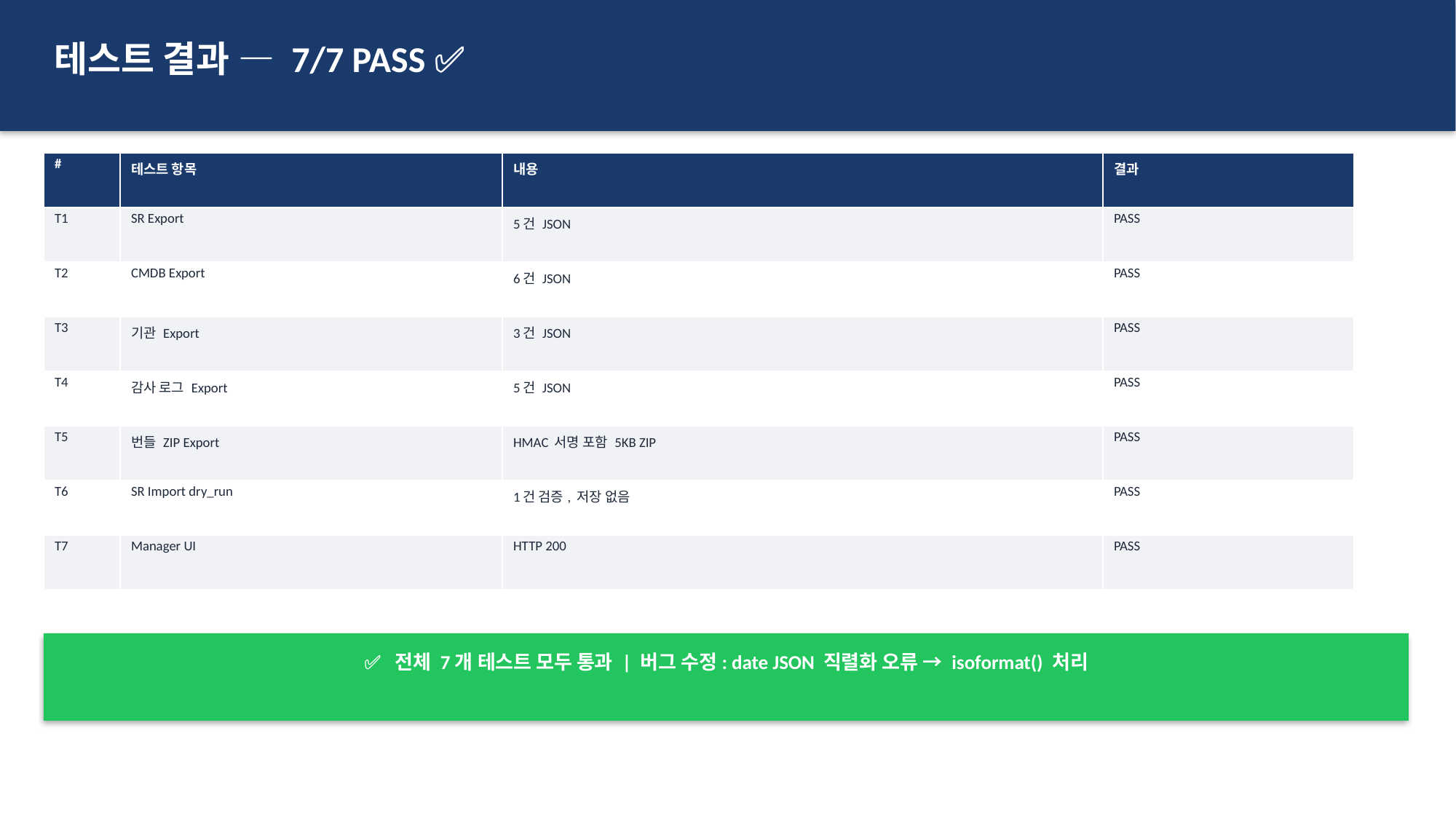

테스트 결과 — 7/7 PASS ✅
| # | 테스트 항목 | 내용 | 결과 |
| --- | --- | --- | --- |
| T1 | SR Export | 5건 JSON | PASS |
| T2 | CMDB Export | 6건 JSON | PASS |
| T3 | 기관 Export | 3건 JSON | PASS |
| T4 | 감사 로그 Export | 5건 JSON | PASS |
| T5 | 번들 ZIP Export | HMAC 서명 포함 5KB ZIP | PASS |
| T6 | SR Import dry\_run | 1건 검증, 저장 없음 | PASS |
| T7 | Manager UI | HTTP 200 | PASS |

✅  전체 7개 테스트 모두 통과 | 버그 수정: date JSON 직렬화 오류 → isoformat() 처리